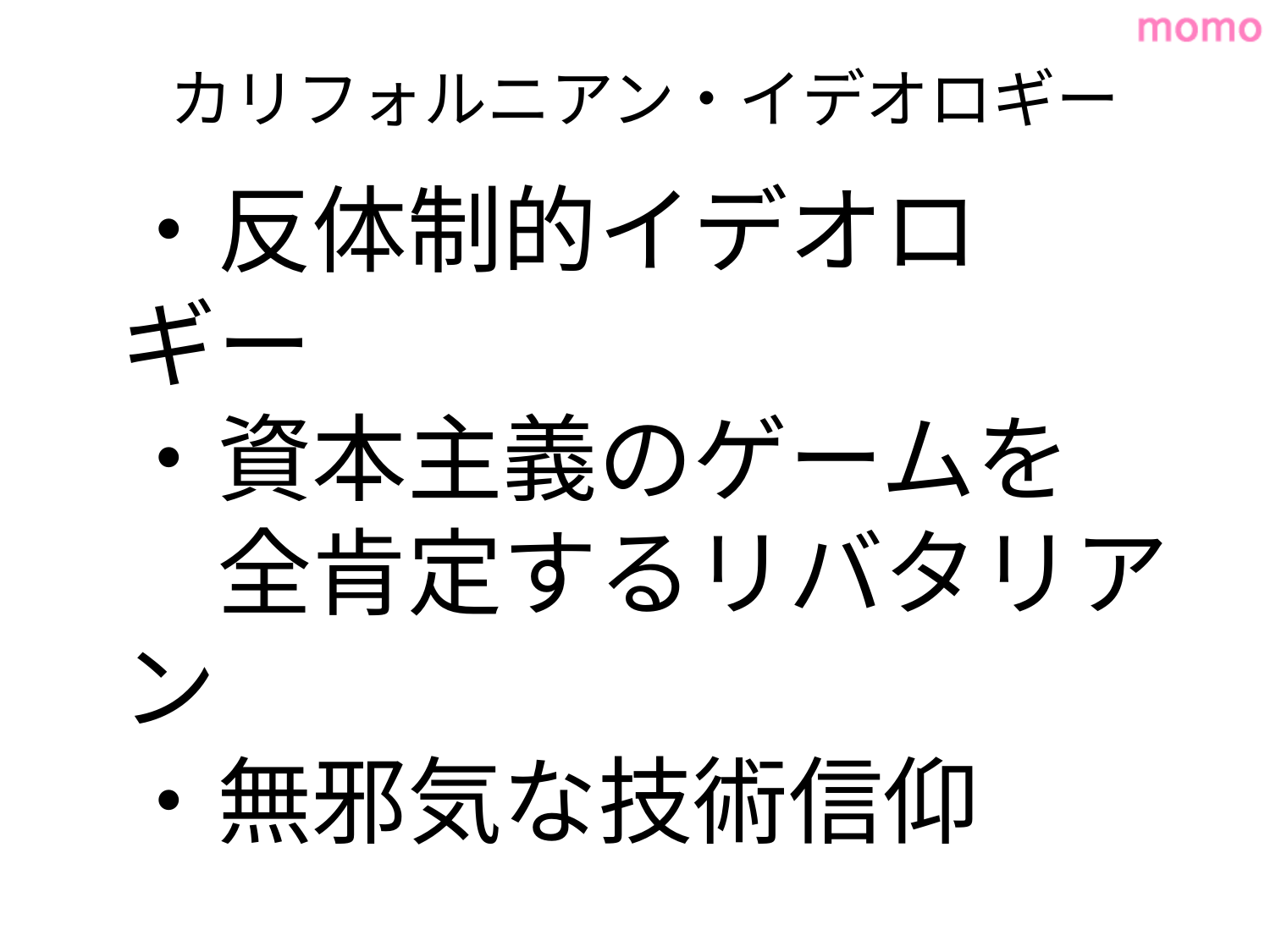

# カリフォルニアン・イデオロギー
・反体制的イデオロギー
・資本主義のゲームを
　全肯定するリバタリアン
・無邪気な技術信仰